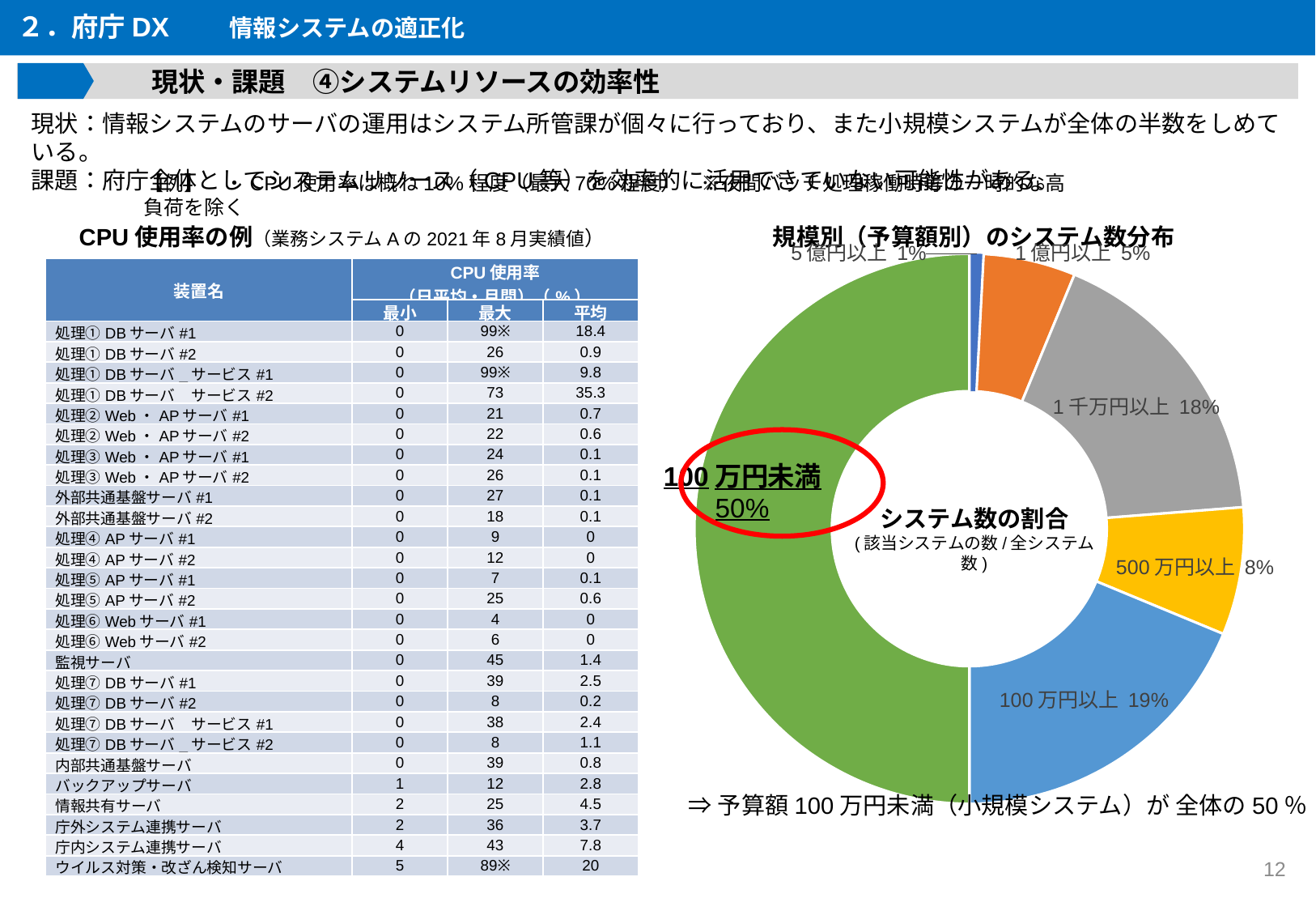

２．府庁DX　　情報システムの適正化

　　　　　現状・課題　④システムリソースの効率性
現状：情報システムのサーバの運用はシステム所管課が個々に行っており、また小規模システムが全体の半数をしめている。
課題：府庁全体としてシステムリソース（CPU等）を効率的に活用できていない可能性がある。
【例】　・CPU使用率は概ね10%程度（最大70%程度）　※夜間バッチ処理稼働時等の一時的な高負荷を除く
CPU使用率の例（業務システムAの2021年8月実績値）

規模別（予算額別）のシステム数分布

### Chart

| Category | システム数 |
|---|---|
| 5億円以上 | 2.0 |
| 1億円以上 | 13.0 |
| 1千万円以上 | 42.0 |
| 500万円以上 | 18.0 |
| 100万円以上 | 45.0 |
| 100万円未満 | 120.0 |
| 装置名 | CPU使用率 （日平均・月間）（%） |  |  |
| --- | --- | --- | --- |
|  | 最小 | 最大 | 平均 |
| 処理①DBサーバ#1 | 0 | 99※ | 18.4 |
| 処理①DBサーバ#2 | 0 | 26 | 0.9 |
| 処理①DBサーバ\_サービス#1 | 0 | 99※ | 9.8 |
| 処理①DBサーバ\_サービス#2 | 0 | 73 | 35.3 |
| 処理②Web・APサーバ#1 | 0 | 21 | 0.7 |
| 処理②Web・APサーバ#2 | 0 | 22 | 0.6 |
| 処理③Web・APサーバ#1 | 0 | 24 | 0.1 |
| 処理③Web・APサーバ#2 | 0 | 26 | 0.1 |
| 外部共通基盤サーバ#1 | 0 | 27 | 0.1 |
| 外部共通基盤サーバ#2 | 0 | 18 | 0.1 |
| 処理④APサーバ#1 | 0 | 9 | 0 |
| 処理④APサーバ#2 | 0 | 12 | 0 |
| 処理⑤APサーバ#1 | 0 | 7 | 0.1 |
| 処理⑤APサーバ#2 | 0 | 25 | 0.6 |
| 処理⑥Webサーバ#1 | 0 | 4 | 0 |
| 処理⑥Webサーバ#2 | 0 | 6 | 0 |
| 監視サーバ | 0 | 45 | 1.4 |
| 処理⑦DBサーバ#1 | 0 | 39 | 2.5 |
| 処理⑦DBサーバ#2 | 0 | 8 | 0.2 |
| 処理⑦DBサーバ\_サービス#1 | 0 | 38 | 2.4 |
| 処理⑦DBサーバ\_サービス#2 | 0 | 8 | 1.1 |
| 内部共通基盤サーバ | 0 | 39 | 0.8 |
| バックアップサーバ | 1 | 12 | 2.8 |
| 情報共有サーバ | 2 | 25 | 4.5 |
| 庁外システム連携サーバ | 2 | 36 | 3.7 |
| 庁内システム連携サーバ | 4 | 43 | 7.8 |
| ウイルス対策・改ざん検知サーバ | 5 | 89※ | 20 |
システム数の割合
(該当システムの数/全システム数)
⇒予算額100万円未満（小規模システム）が 全体の50％
12